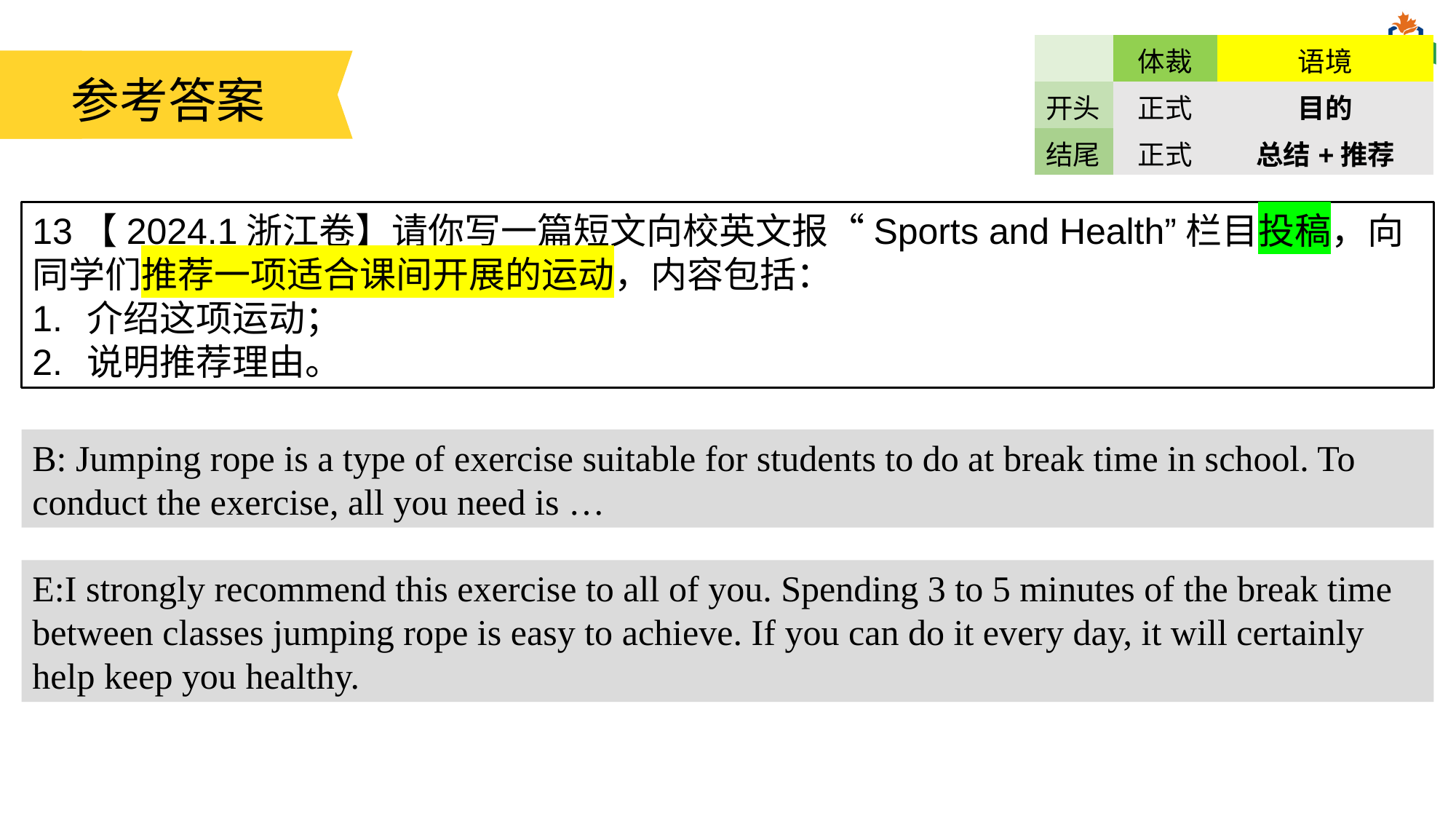

|  | 体裁 | 语境 |
| --- | --- | --- |
| 开头 | 正式 | 目的 |
| 结尾 | 正式 | 总结+推荐 |
参考答案
13【2024.1浙江卷】请你写一篇短文向校英文报“Sports and Health”栏目投稿，向同学们推荐一项适合课间开展的运动，内容包括：
介绍这项运动；
说明推荐理由。
B: Jumping rope is a type of exercise suitable for students to do at break time in school. To conduct the exercise, all you need is …
E:I strongly recommend this exercise to all of you. Spending 3 to 5 minutes of the break time between classes jumping rope is easy to achieve. If you can do it every day, it will certainly help keep you healthy.